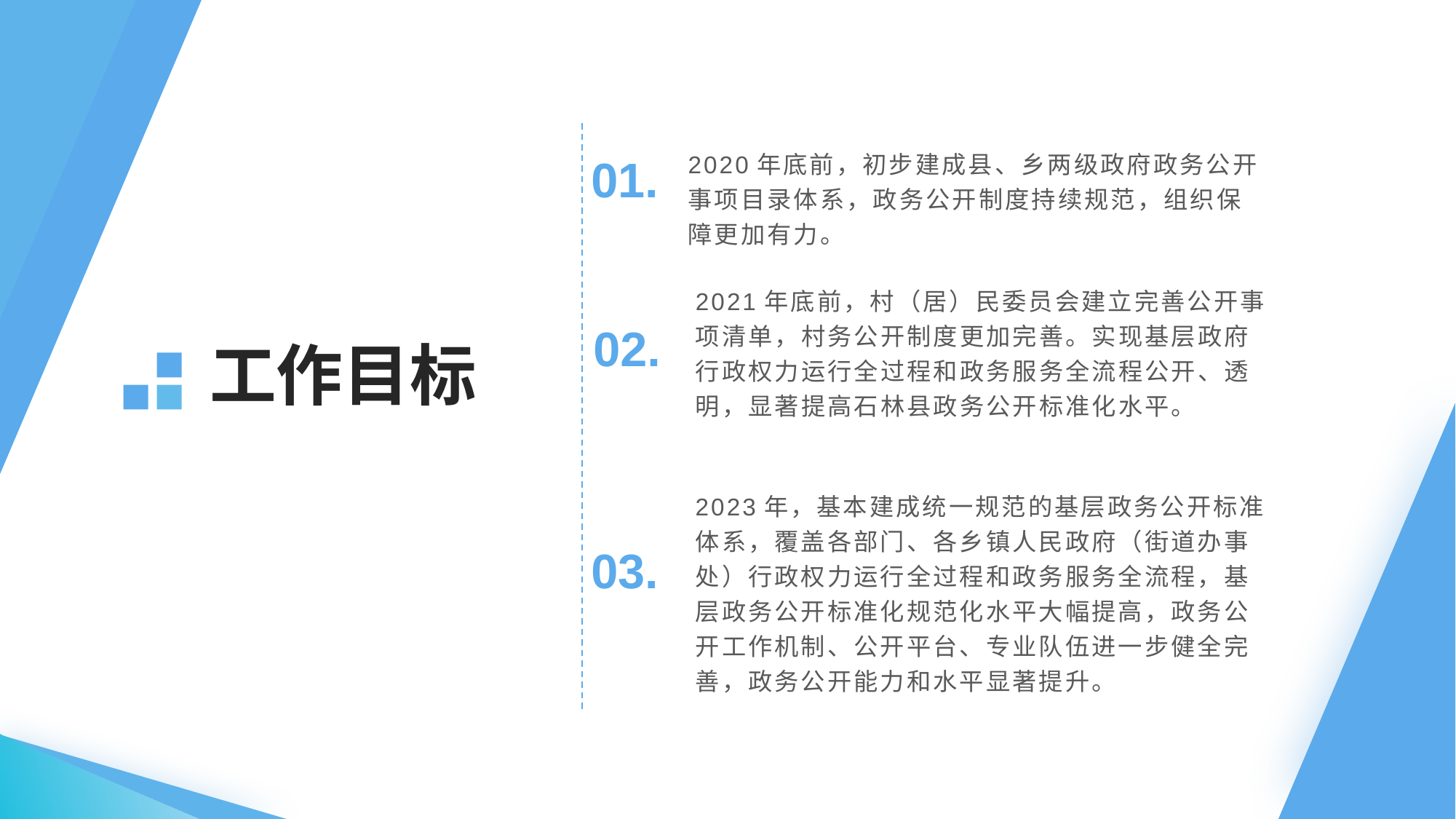

2020年底前，初步建成县、乡两级政府政务公开事项目录体系，政务公开制度持续规范，组织保障更加有力。
01.
2021年底前，村（居）民委员会建立完善公开事项清单，村务公开制度更加完善。实现基层政府行政权力运行全过程和政务服务全流程公开、透明，显著提高石林县政务公开标准化水平。
02.
工作目标

2023年，基本建成统一规范的基层政务公开标准体系，覆盖各部门、各乡镇人民政府（街道办事处）行政权力运行全过程和政务服务全流程，基层政务公开标准化规范化水平大幅提高，政务公开工作机制、公开平台、专业队伍进一步健全完善，政务公开能力和水平显著提升。
03.